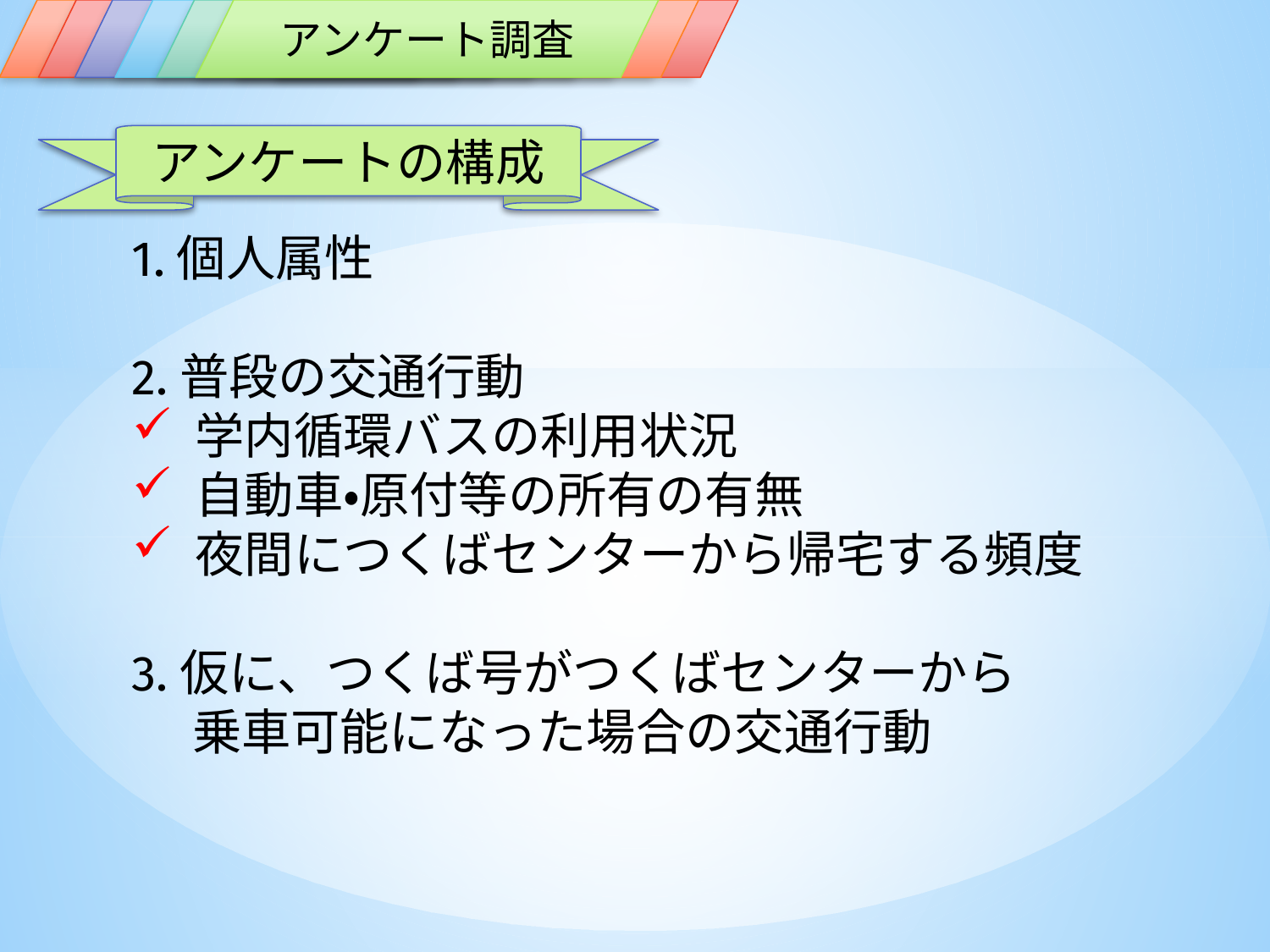

背景
問題提起
目標
現状
現地調査
アンケート調査
予備調査
参考文献
アンケートの構成
1.個人属性

2.普段の交通行動
学内循環バスの利用状況
自動車・原付等の所有の有無
夜間につくばセンターから帰宅する頻度

3.仮に、つくば号がつくばセンターから
　 乗車可能になった場合の交通行動